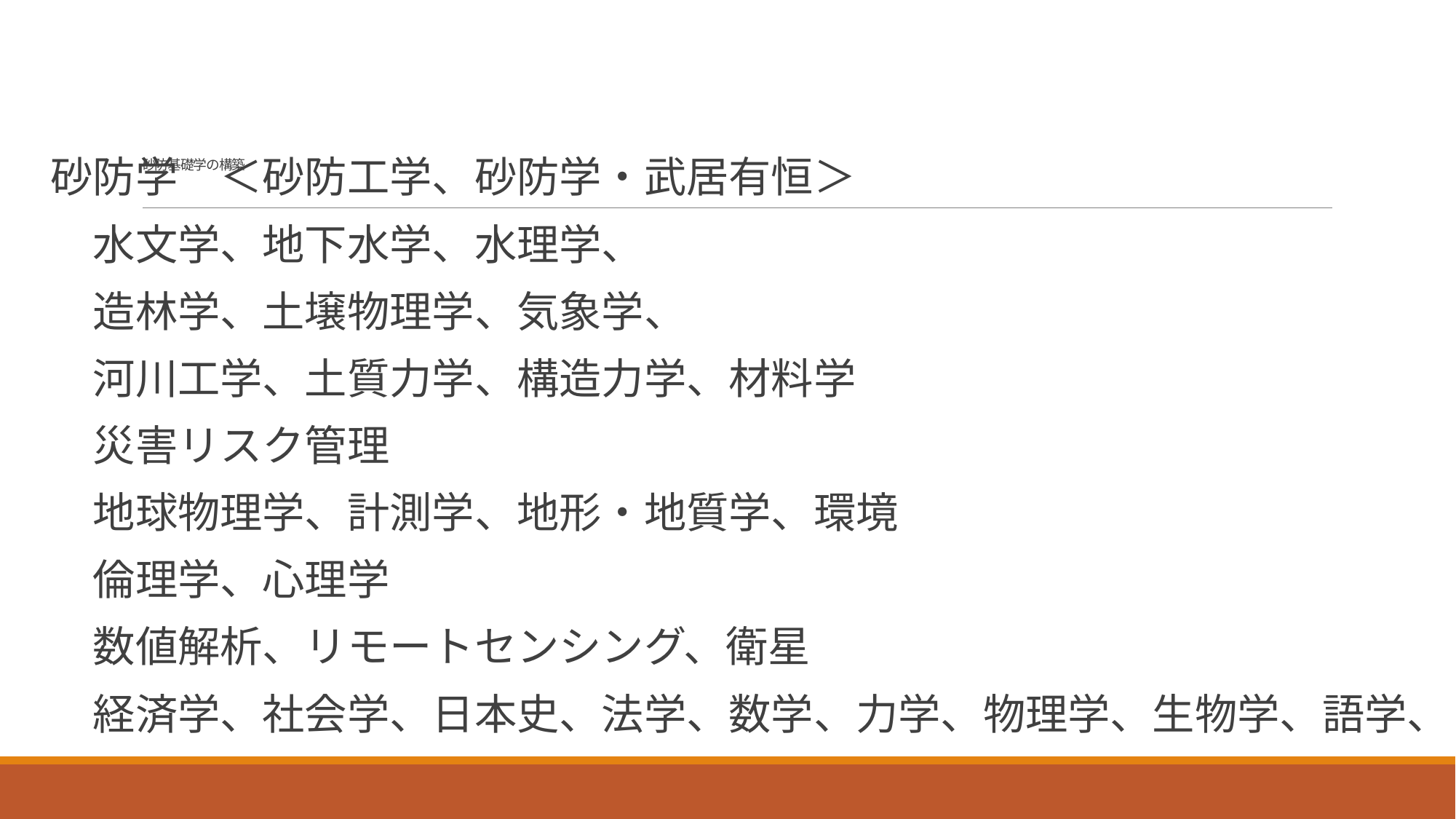

# 砂防基礎学の構築
砂防学　＜砂防工学、砂防学・武居有恒＞
　水文学、地下水学、水理学、
　造林学、土壌物理学、気象学、
　河川工学、土質力学、構造力学、材料学
　災害リスク管理
　地球物理学、計測学、地形・地質学、環境
　倫理学、心理学
　数値解析、リモートセンシング、衛星
　経済学、社会学、日本史、法学、数学、力学、物理学、生物学、語学、